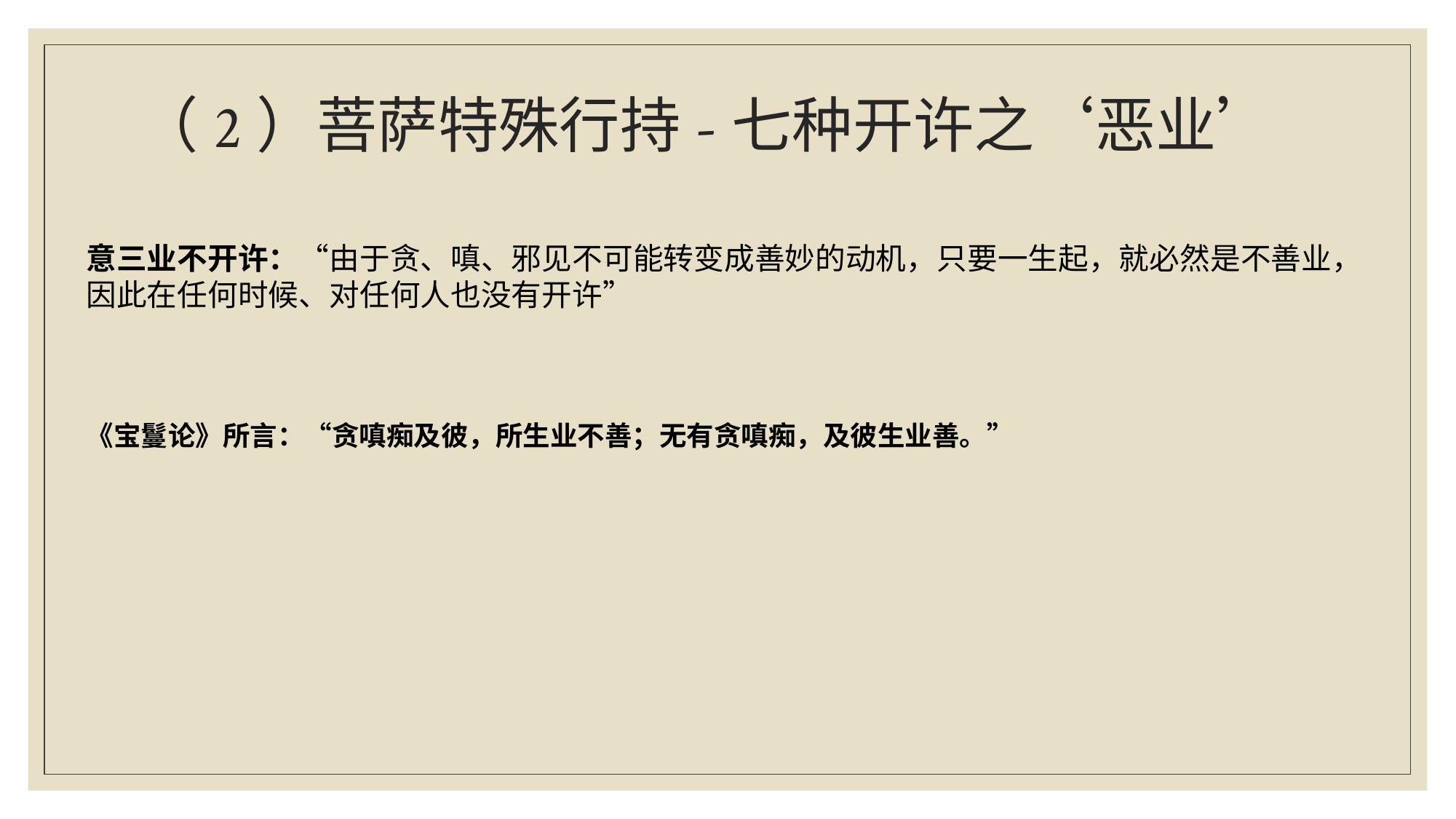

# （2）菩萨特殊行持-七种开许之‘恶业’
意三业不开许：“由于贪、嗔、邪见不可能转变成善妙的动机，只要一生起，就必然是不善业，因此在任何时候、对任何人也没有开许”

《宝鬘论》所言：“贪嗔痴及彼，所生业不善；无有贪嗔痴，及彼生业善。”